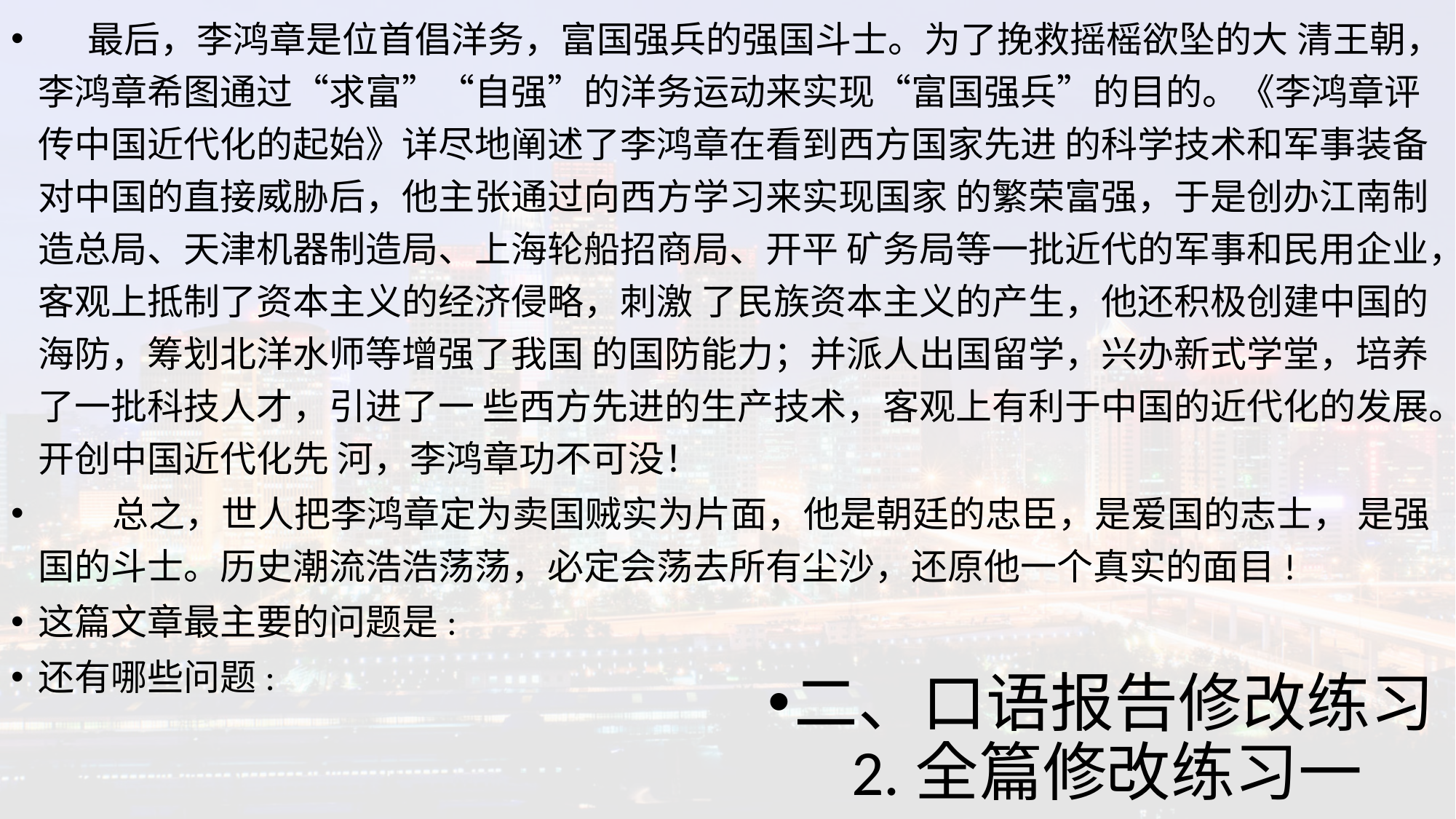

最后，李鸿章是位首倡洋务，富国强兵的强国斗士。为了挽救摇榣欲坠的大 清王朝，李鸿章希图通过“求富”“自强”的洋务运动来实现“富国强兵”的目的。《李鸿章评传中国近代化的起始》详尽地阐述了李鸿章在看到西方国家先进 的科学技术和军事装备对中国的直接威胁后，他主张通过向西方学习来实现国家 的繁荣富强，于是创办江南制造总局、天津机器制造局、上海轮船招商局、开平 矿务局等一批近代的军事和民用企业，客观上抵制了资本主义的经济侵略，刺激 了民族资本主义的产生，他还积极创建中国的海防，筹划北洋水师等增强了我国 的国防能力；并派人出国留学，兴办新式学堂，培养了一批科技人才，引进了一 些西方先进的生产技术，客观上有利于中国的近代化的发展。开创中国近代化先 河，李鸿章功不可没！
        总之，世人把李鸿章定为卖国贼实为片面，他是朝廷的忠臣，是爱国的志士， 是强国的斗士。历史潮流浩浩荡荡，必定会荡去所有尘沙，还原他一个真实的面目!
这篇文章最主要的问题是:
还有哪些问题:
# 二、口语报告修改练习 2.全篇修改练习一